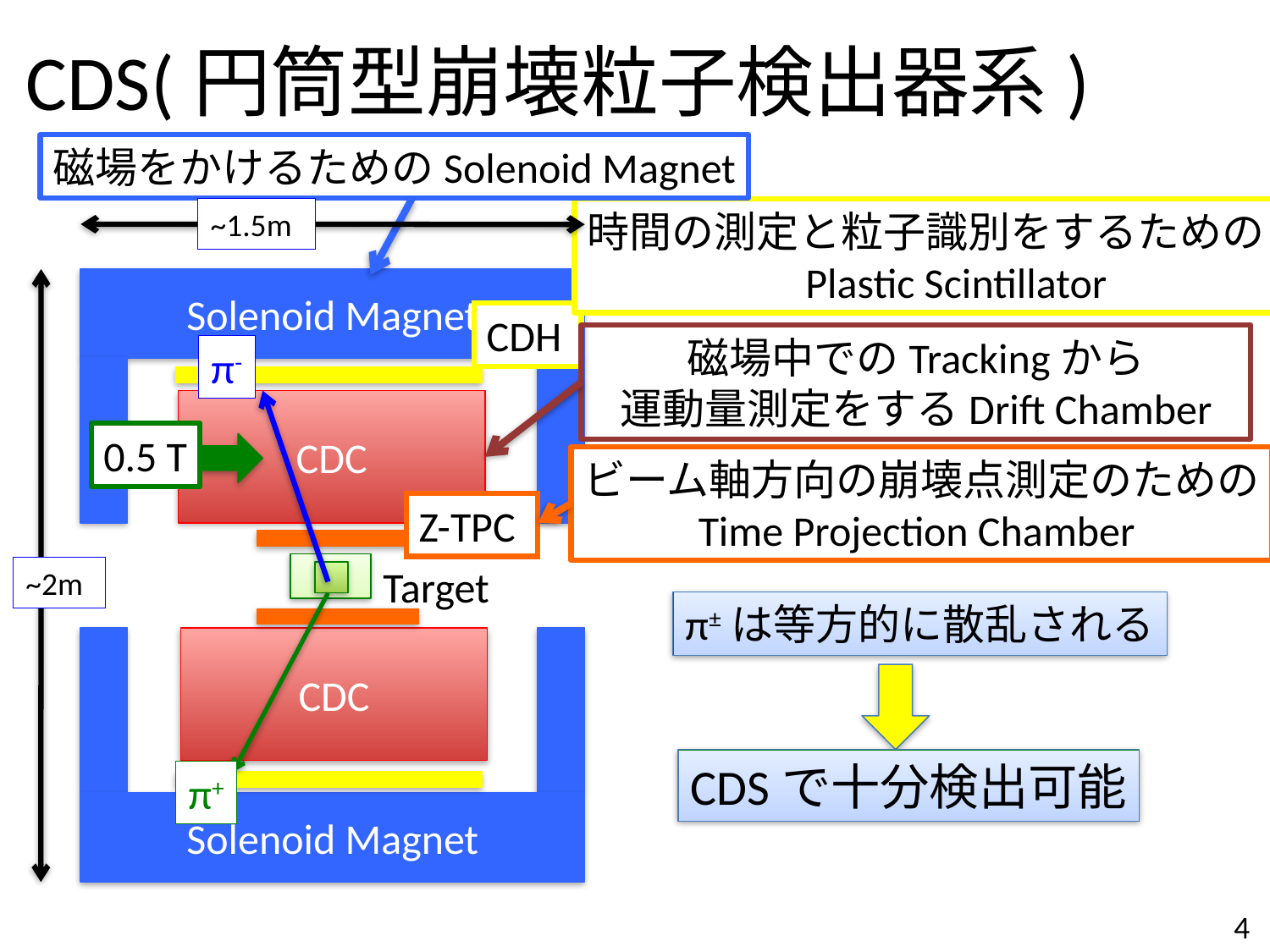

# CDS(円筒型崩壊粒子検出器系)
磁場をかけるためのSolenoid Magnet
~1.5m
時間の測定と粒子識別をするための
　　             Plastic Scintillator
Solenoid Magnet
CDH
磁場中でのTrackingから
運動量測定をするDrift Chamber
π-

CDC
0.5 T

ビーム軸方向の崩壊点測定のための
Time Projection Chamber
Z-TPC

Target
~2m

π±は等方的に散乱される

CDC

CDSで十分検出可能
π+

Solenoid Magnet
4